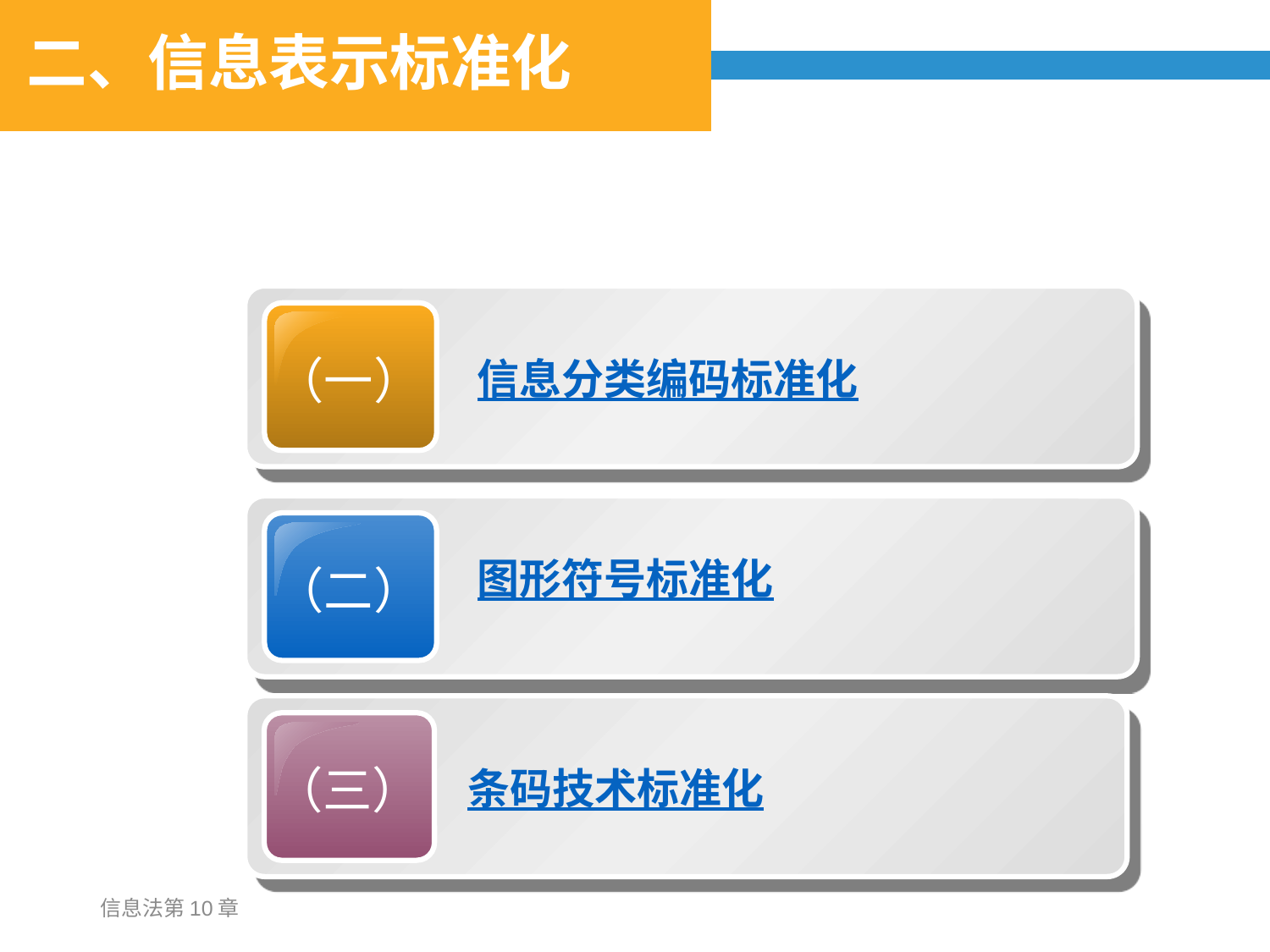

# 二、信息表示标准化

（一）
信息分类编码标准化

（二）
图形符号标准化

（三）
条码技术标准化
信息法第10章